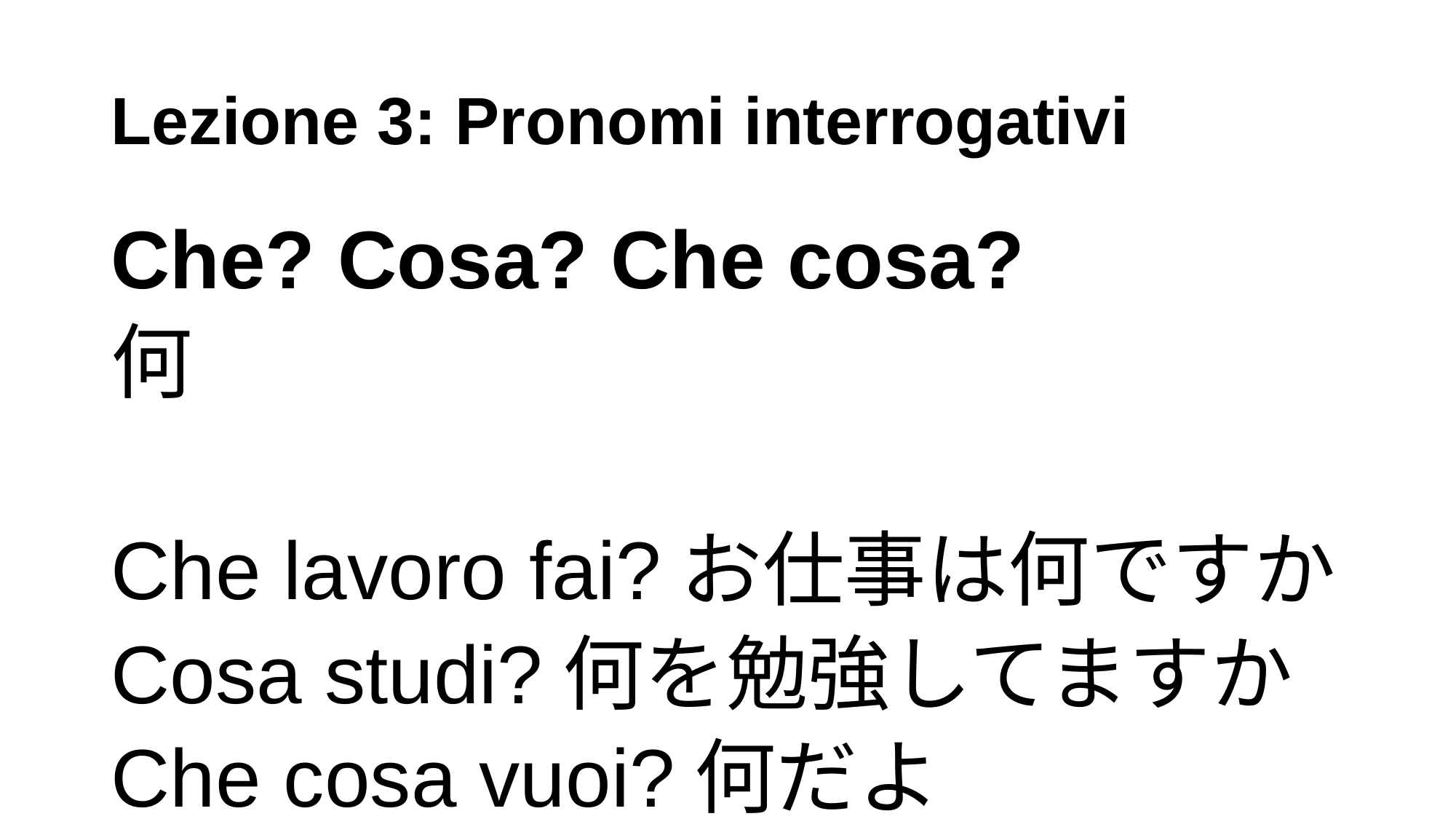

# Lezione 3: Pronomi interrogativi
Che? Cosa? Che cosa?
何

Che lavoro fai?お仕事は何ですか
Cosa studi?何を勉強してますか
Che cosa vuoi?何だよ